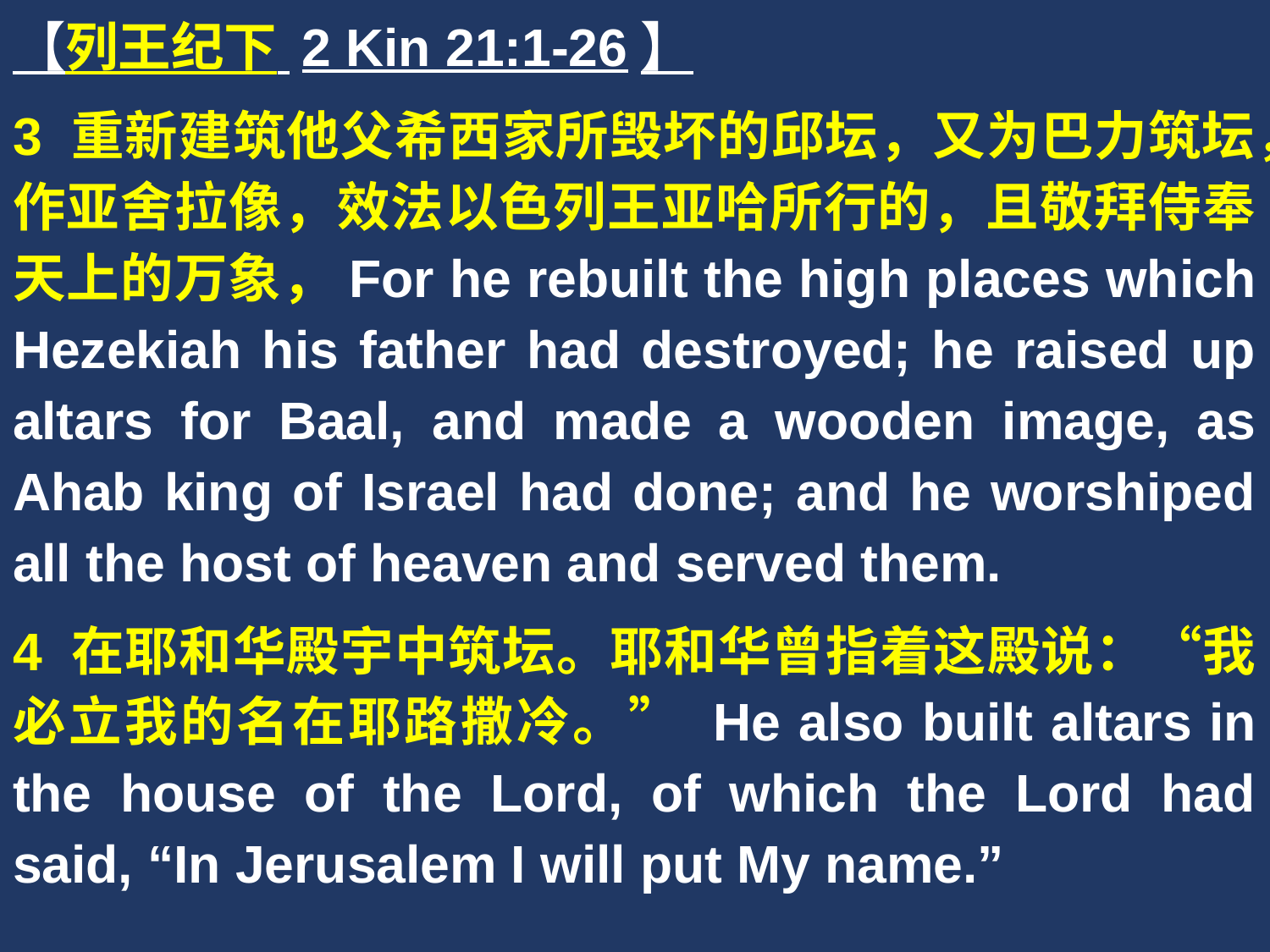

【列王纪下 2 Kin 21:1-26】
3 重新建筑他父希西家所毁坏的邱坛，又为巴力筑坛，作亚舍拉像，效法以色列王亚哈所行的，且敬拜侍奉天上的万象，For he rebuilt the high places which Hezekiah his father had destroyed; he raised up altars for Baal, and made a wooden image, as Ahab king of Israel had done; and he worshiped all the host of heaven and served them.
4 在耶和华殿宇中筑坛。耶和华曾指着这殿说：“我必立我的名在耶路撒冷。” He also built altars in the house of the Lord, of which the Lord had said, “In Jerusalem I will put My name.”